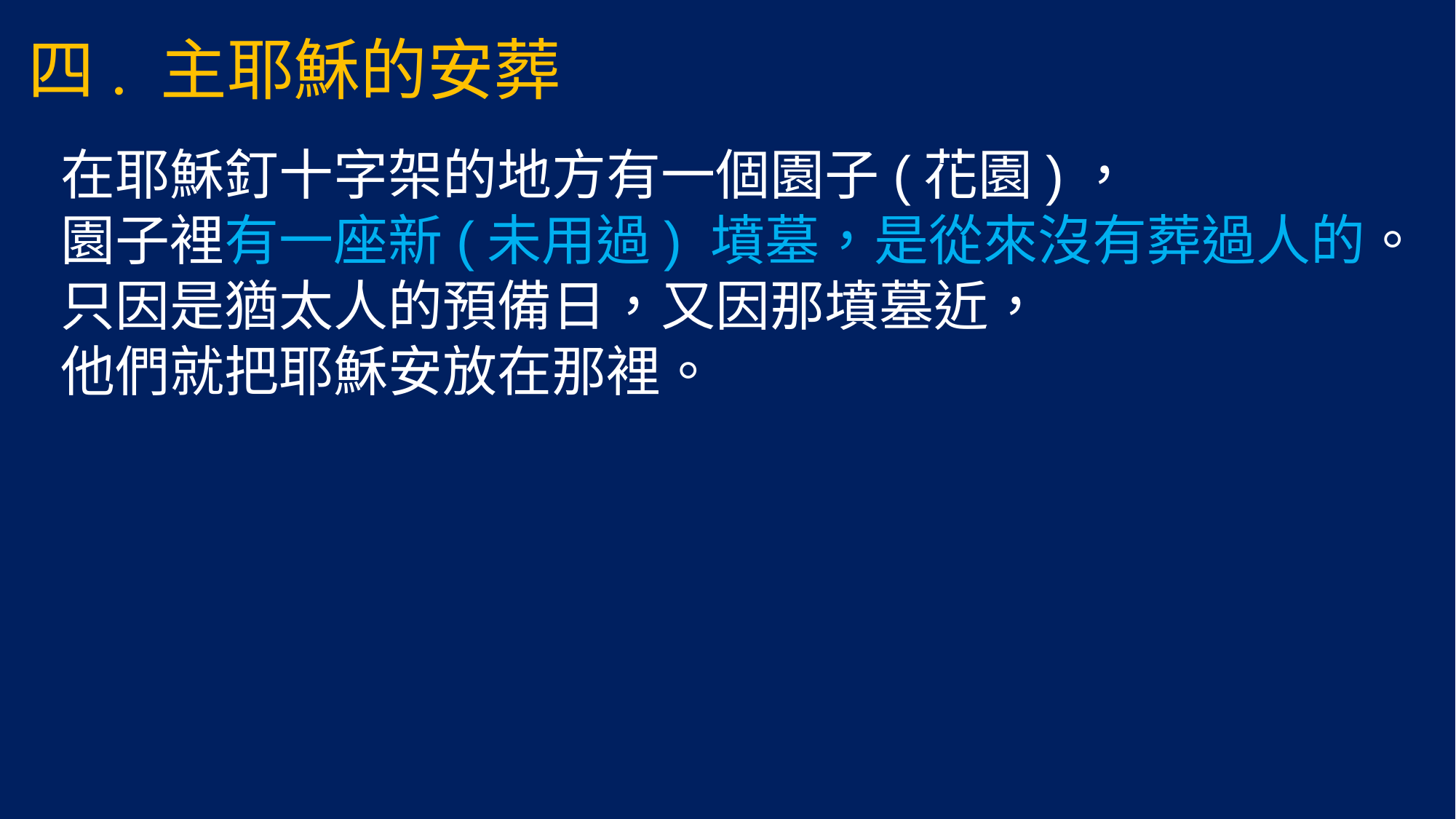

# 四. 主耶穌的安葬
在耶穌釘十字架的地方有一個園子(花園)，
園子裡有一座新(未用過) 墳墓，是從來沒有葬過人的。
只因是猶太人的預備日，又因那墳墓近，
他們就把耶穌安放在那裡。